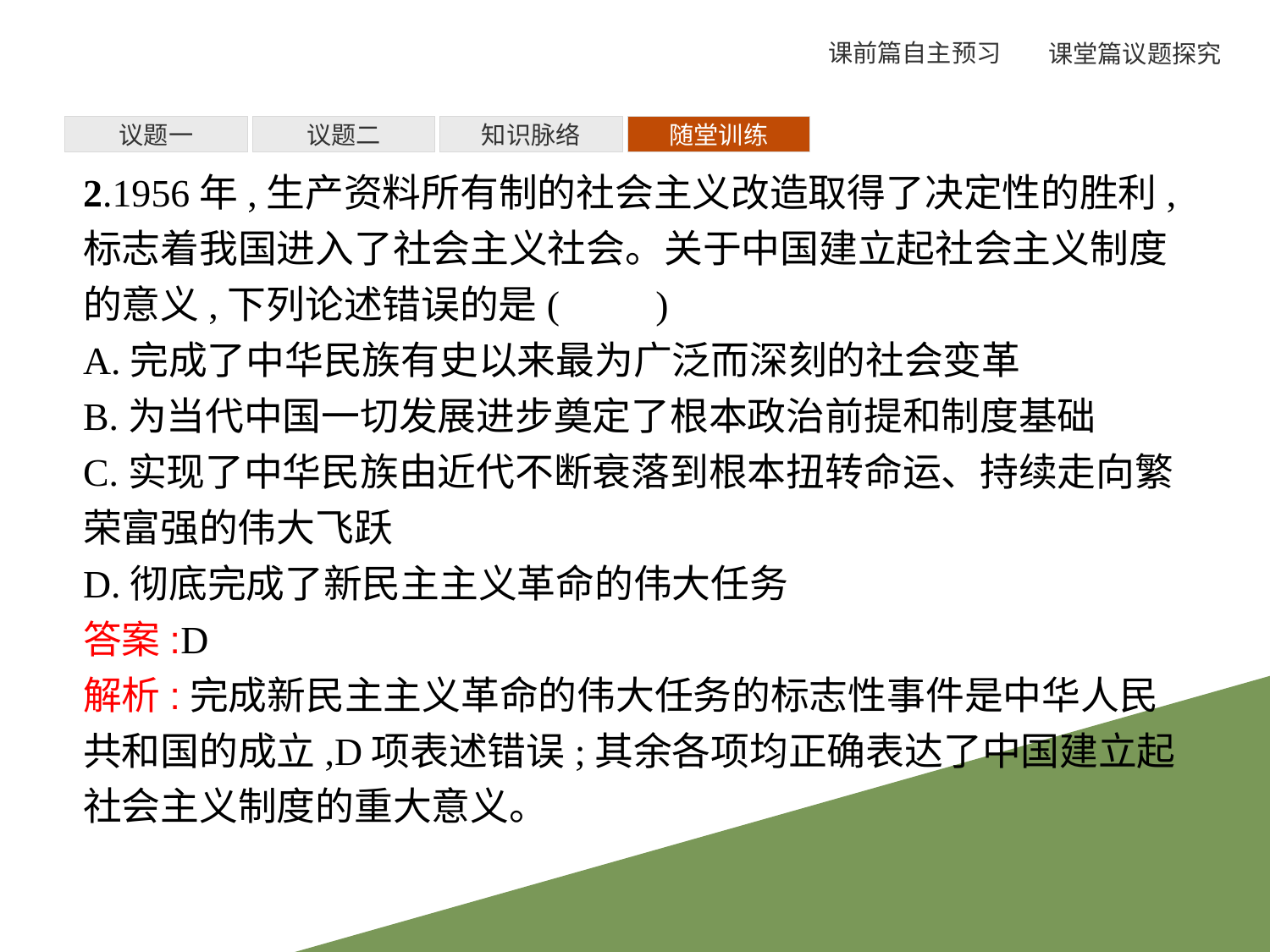

议题一
议题二
知识脉络
随堂训练
2.1956年,生产资料所有制的社会主义改造取得了决定性的胜利,标志着我国进入了社会主义社会。关于中国建立起社会主义制度的意义,下列论述错误的是(　　)
A.完成了中华民族有史以来最为广泛而深刻的社会变革
B.为当代中国一切发展进步奠定了根本政治前提和制度基础
C.实现了中华民族由近代不断衰落到根本扭转命运、持续走向繁荣富强的伟大飞跃
D.彻底完成了新民主主义革命的伟大任务
答案:D
解析:完成新民主主义革命的伟大任务的标志性事件是中华人民共和国的成立,D项表述错误;其余各项均正确表达了中国建立起社会主义制度的重大意义。